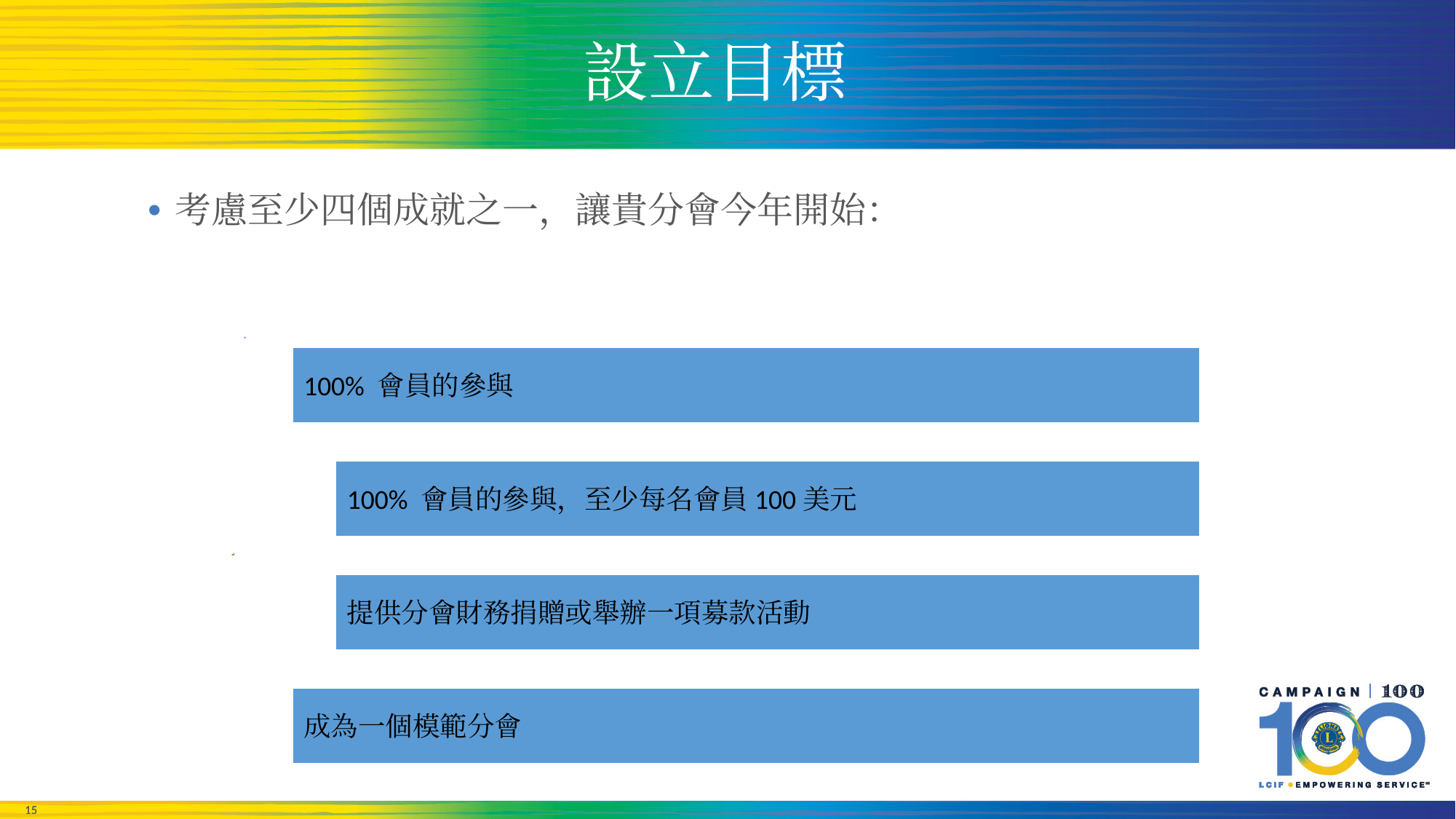

# 設立目標
考慮至少四個成就之一，讓貴分會今年開始：

100% 會員的參與
100% 會員的參與，至少每名會員100美元
提供分會財務捐贈或舉辦一項募款活動
成為一個模範分會